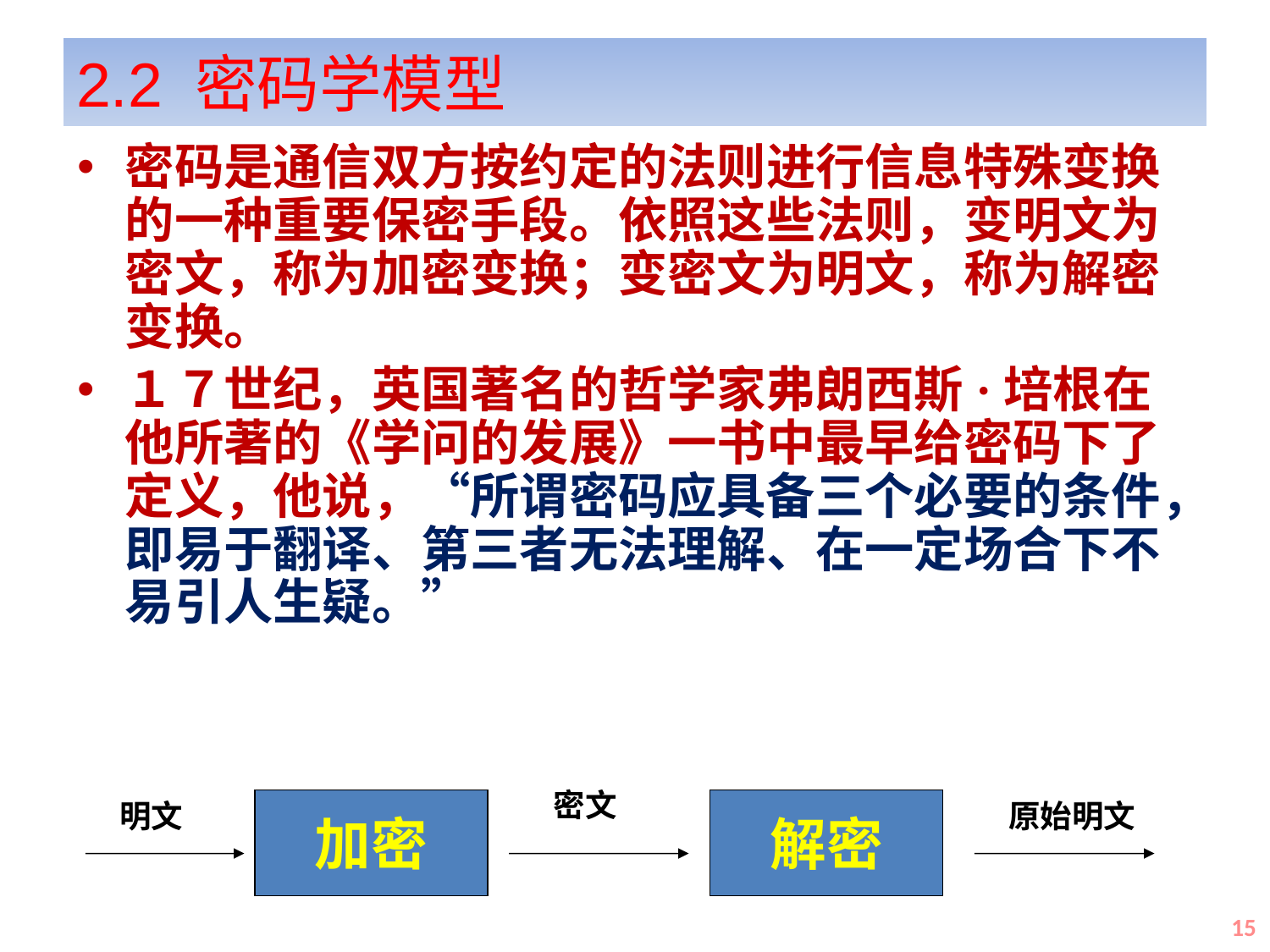

# 2.2 密码学模型
密码是通信双方按约定的法则进行信息特殊变换的一种重要保密手段。依照这些法则，变明文为密文，称为加密变换；变密文为明文，称为解密变换。
１７世纪，英国著名的哲学家弗朗西斯·培根在他所著的《学问的发展》一书中最早给密码下了定义，他说，“所谓密码应具备三个必要的条件，即易于翻译、第三者无法理解、在一定场合下不易引人生疑。”
密文
明文
加密
解密
原始明文

15